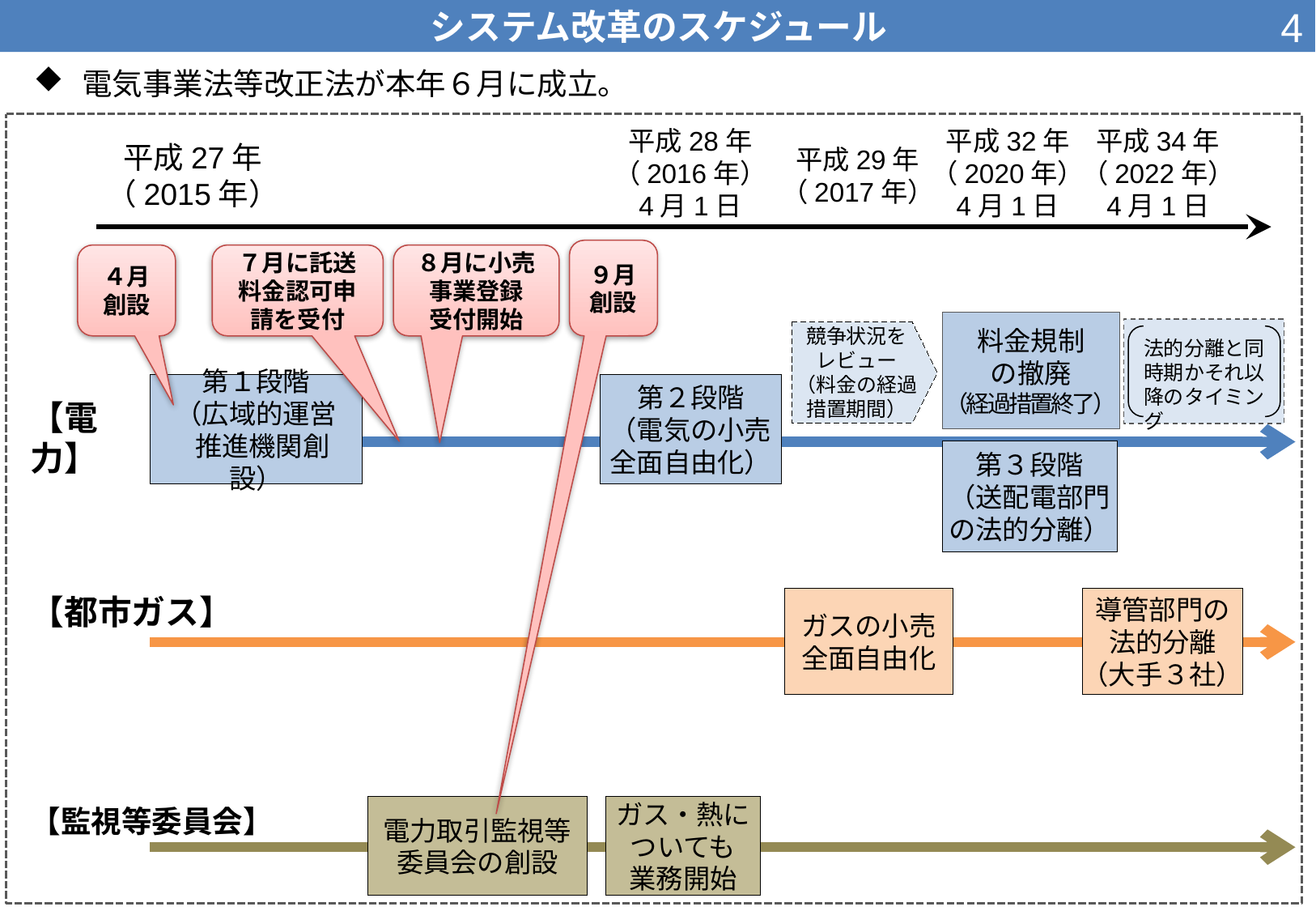

4
システム改革のスケジュール
電気事業法等改正法が本年６月に成立。

平成28年
（2016年）
4月1日
平成32年
（2020年）
4月1日
平成34年
（2022年）
4月1日
平成27年
（2015年）
平成29年
（2017年）
９月創設
４月
創設
７月に託送料金認可申請を受付
８月に小売事業登録
受付開始
料金規制
の撤廃
（経過措置終了）

競争状況を
レビュー
（料金の経過
措置期間）
法的分離と同時期かそれ以降のタイミング
第１段階
（広域的運営
 推進機関創設）
第２段階
（電気の小売
全面自由化）
【電力】
第３段階
（送配電部門
の法的分離）
【都市ガス】
ガスの小売
全面自由化
導管部門の
法的分離
（大手３社）
【監視等委員会】
電力取引監視等
委員会の創設
ガス・熱に
ついても
業務開始